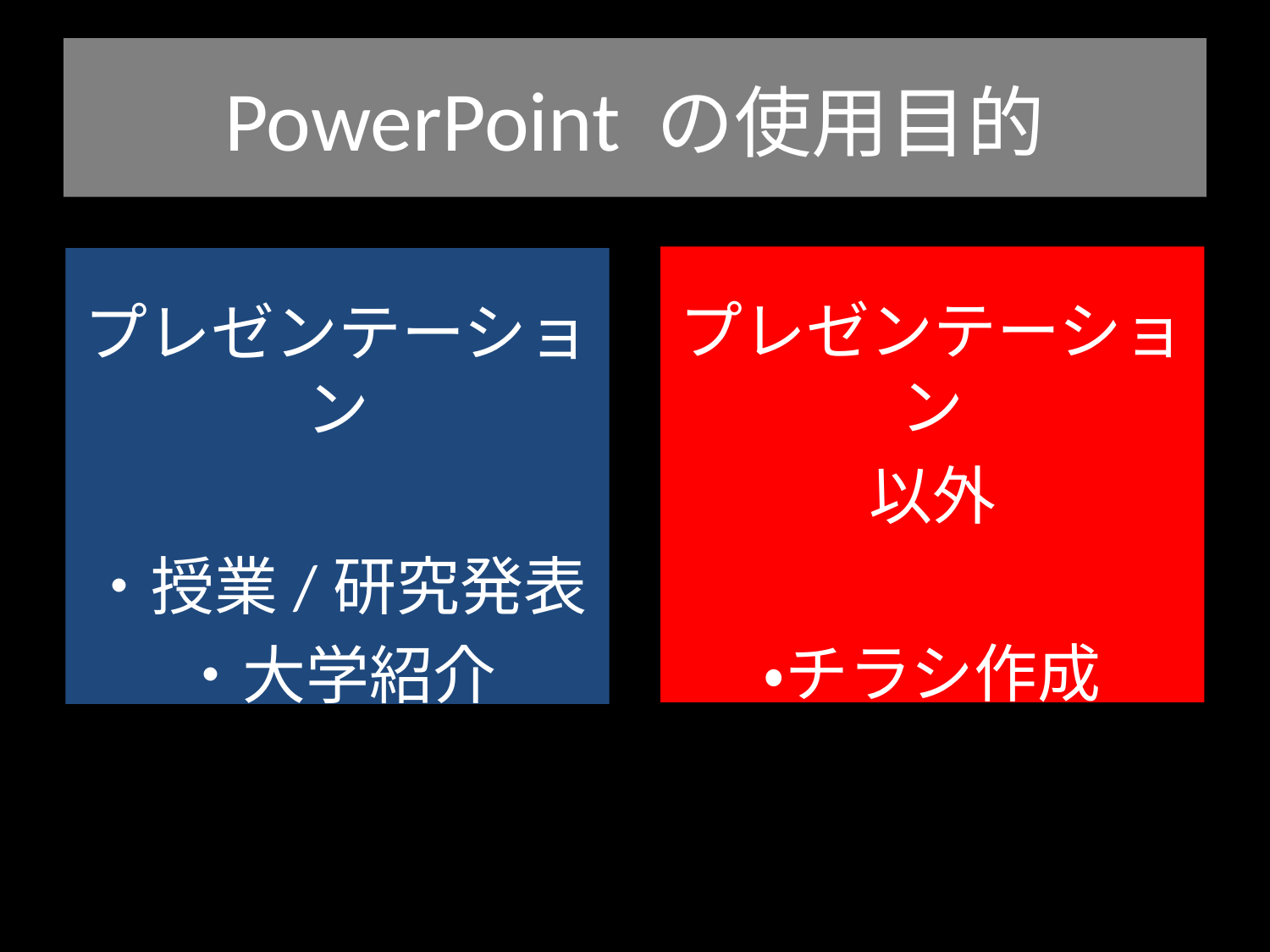

# PowerPoint の使用目的

プレゼンテーション
以外

・チラシ作成

プレゼンテーション

・授業/研究発表
・大学紹介